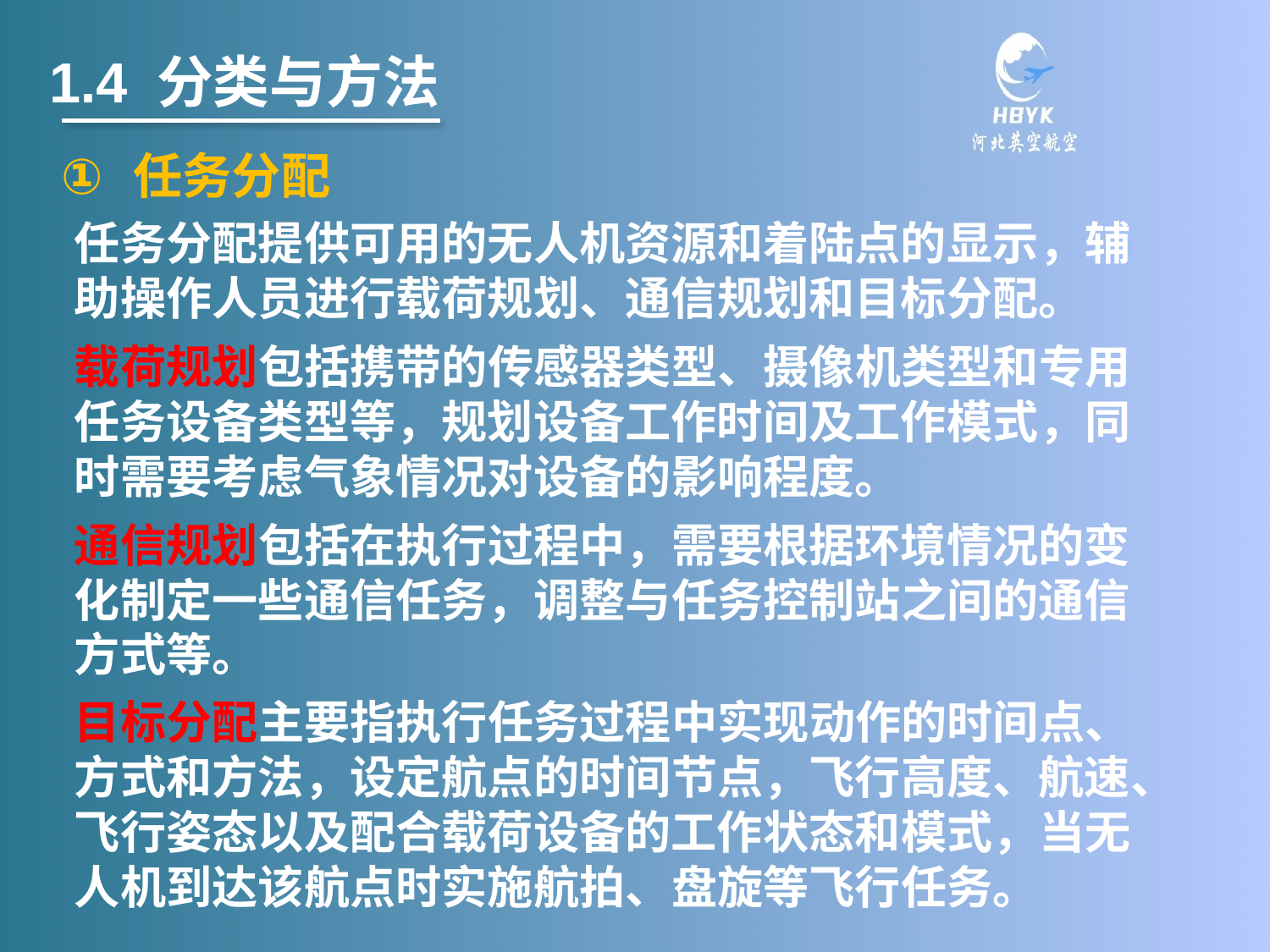

1.4 分类与方法

任务分配
任务分配提供可用的无人机资源和着陆点的显示，辅助操作人员进行载荷规划、通信规划和目标分配。
载荷规划包括携带的传感器类型、摄像机类型和专用任务设备类型等，规划设备工作时间及工作模式，同时需要考虑气象情况对设备的影响程度。
通信规划包括在执行过程中，需要根据环境情况的变化制定一些通信任务，调整与任务控制站之间的通信方式等。
目标分配主要指执行任务过程中实现动作的时间点、方式和方法，设定航点的时间节点，飞行高度、航速、飞行姿态以及配合载荷设备的工作状态和模式，当无人机到达该航点时实施航拍、盘旋等飞行任务。